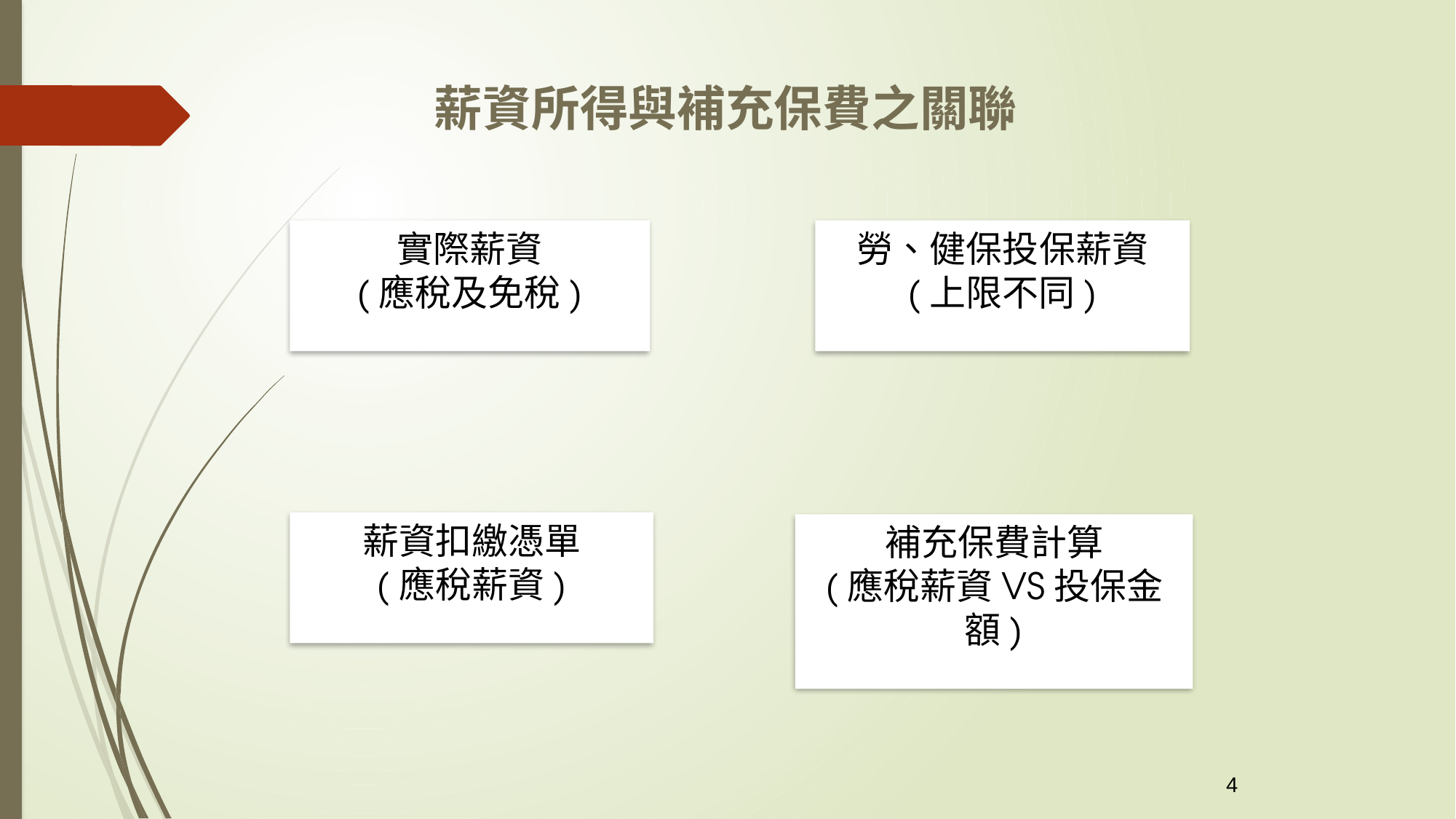

薪資所得與補充保費之關聯
實際薪資
(應稅及免稅)

勞、健保投保薪資
(上限不同)

薪資扣繳憑單
(應稅薪資)

補充保費計算
(應稅薪資VS投保金額)

4